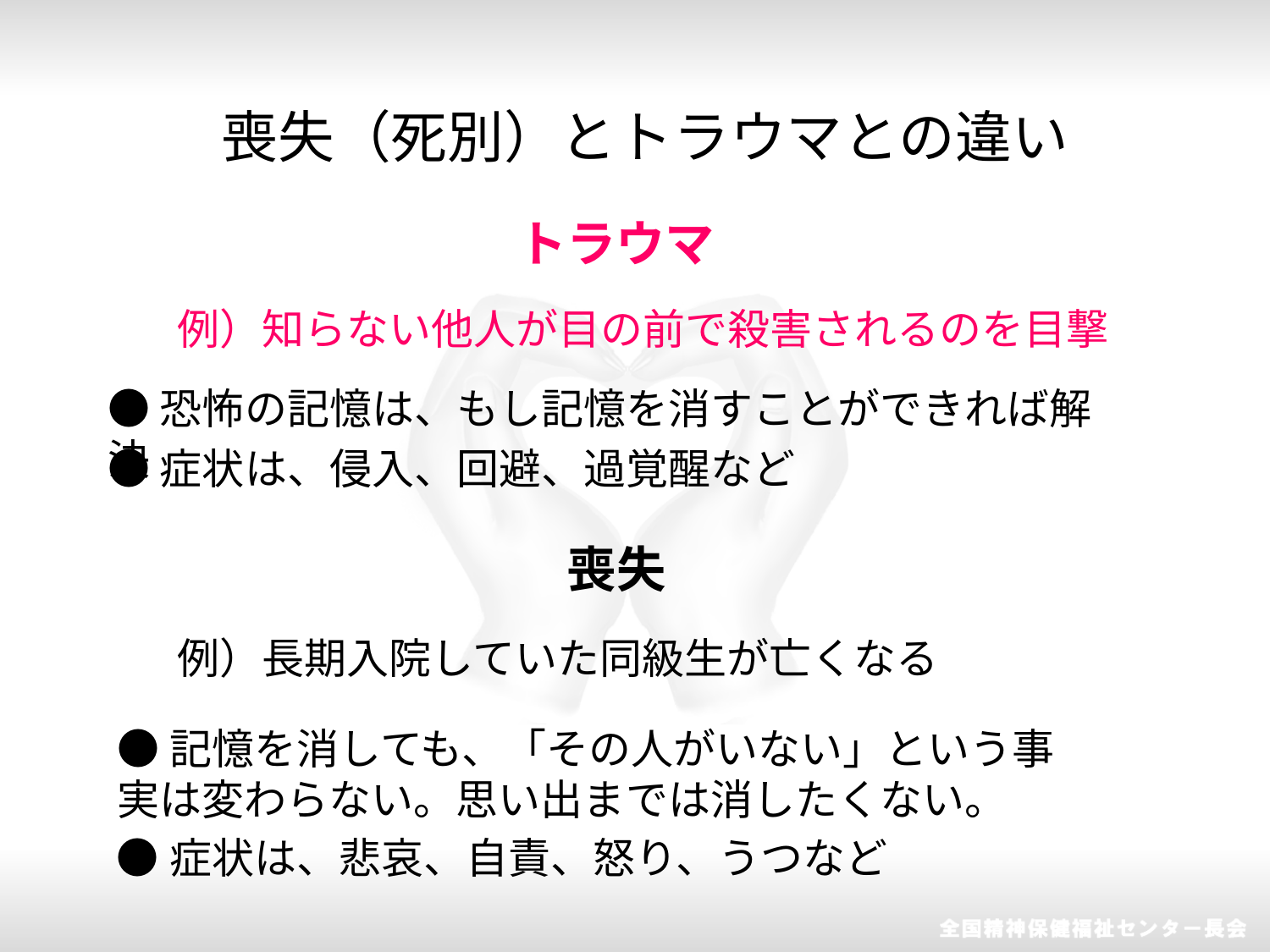

喪失（死別）とトラウマとの違い
トラウマ
例）知らない他人が目の前で殺害されるのを目撃
●恐怖の記憶は、もし記憶を消すことができれば解決
●症状は、侵入、回避、過覚醒など
喪失
例）長期入院していた同級生が亡くなる
●記憶を消しても、「その人がいない」という事実は変わらない。思い出までは消したくない。
●症状は、悲哀、自責、怒り、うつなど